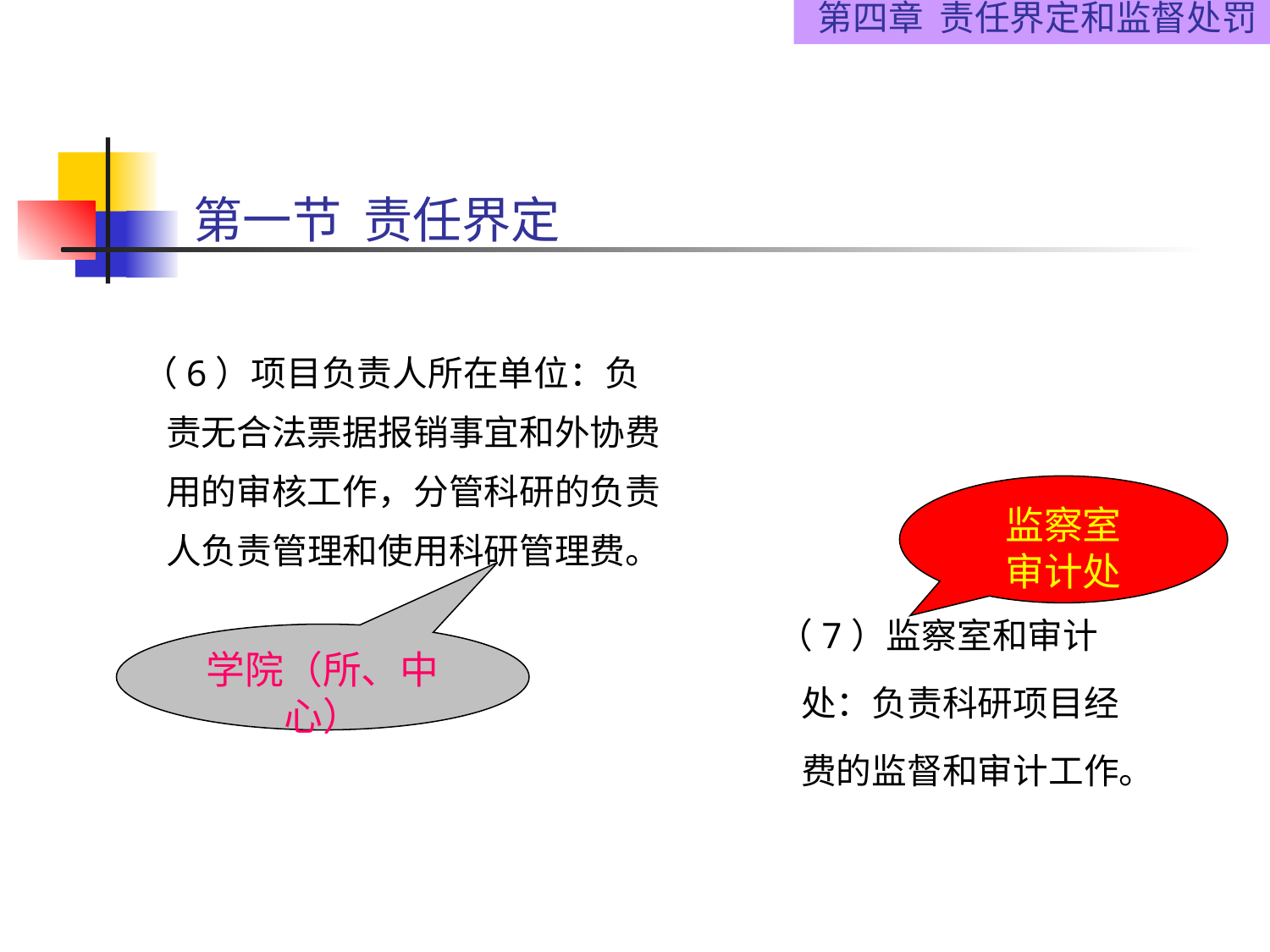

第四章  责任界定和监督处罚
第一节  责任界定
  （6）项目负责人所在单位：负责无合法票据报销事宜和外协费用的审核工作，分管科研的负责人负责管理和使用科研管理费。
监察室
审计处
  （7）监察室和审计处：负责科研项目经费的监督和审计工作。

学院（所、中心）